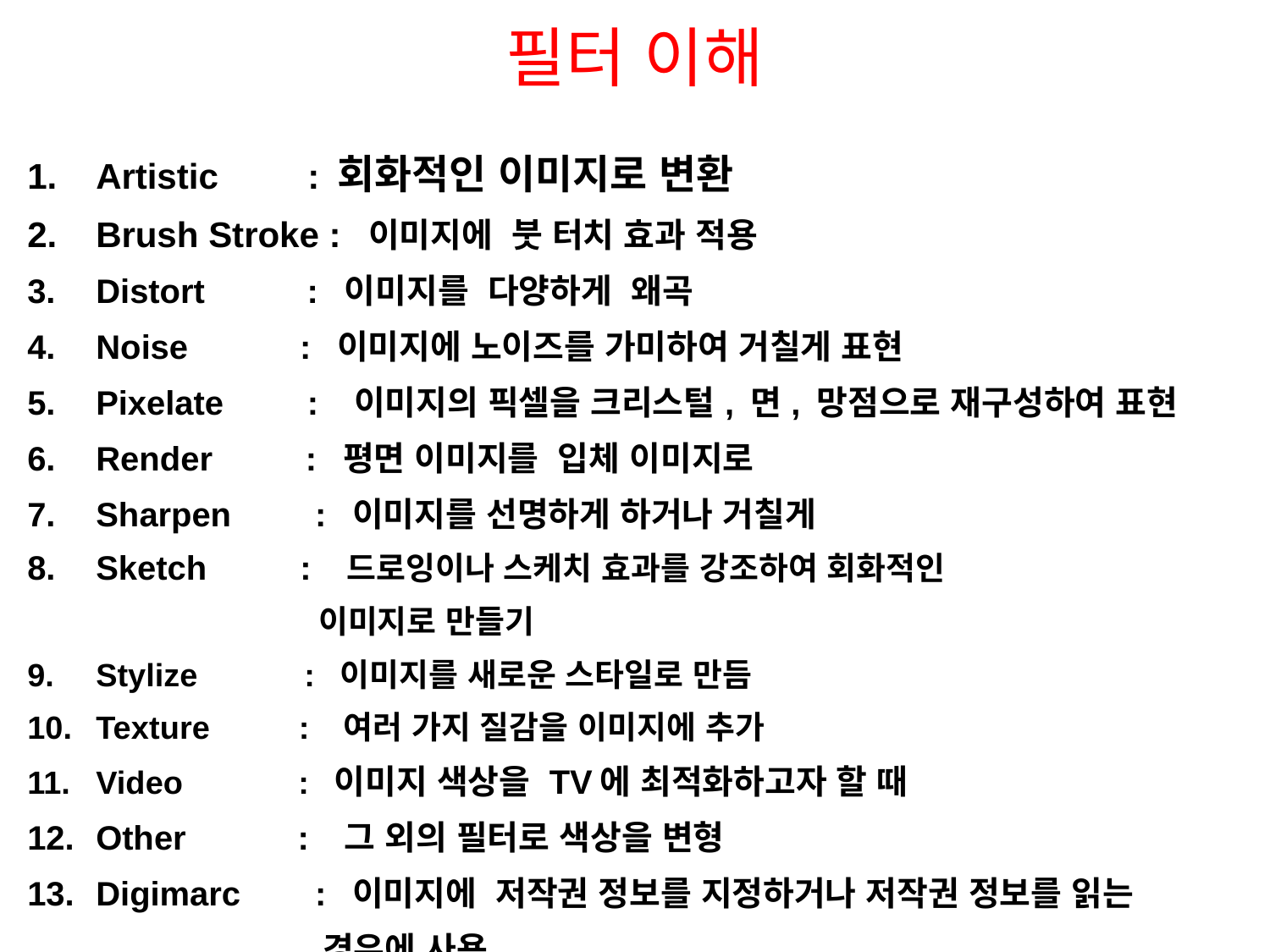

필터 이해

Artistic         : 회화적인 이미지로 변환
Brush Stroke :  이미지에  붓 터치 효과 적용
Distort           :  이미지를  다양하게  왜곡
Noise            :  이미지에 노이즈를 가미하여 거칠게 표현
Pixelate         :   이미지의 픽셀을 크리스털, 면, 망점으로 재구성하여 표현
Render          :  평면 이미지를  입체 이미지로
Sharpen         :  이미지를 선명하게 하거나 거칠게
Sketch          :   드로잉이나 스케치 효과를 강조하여 회화적인
                               이미지로 만들기
Stylize            :  이미지를 새로운 스타일로 만듬
Texture          :   여러 가지 질감을 이미지에 추가
Video             :  이미지 색상을 TV에 최적화하고자 할 때
Other            :   그 외의 필터로 색상을 변형
Digimarc        :  이미지에  저작권 정보를 지정하거나 저작권 정보를 읽는
                              경우에 사용